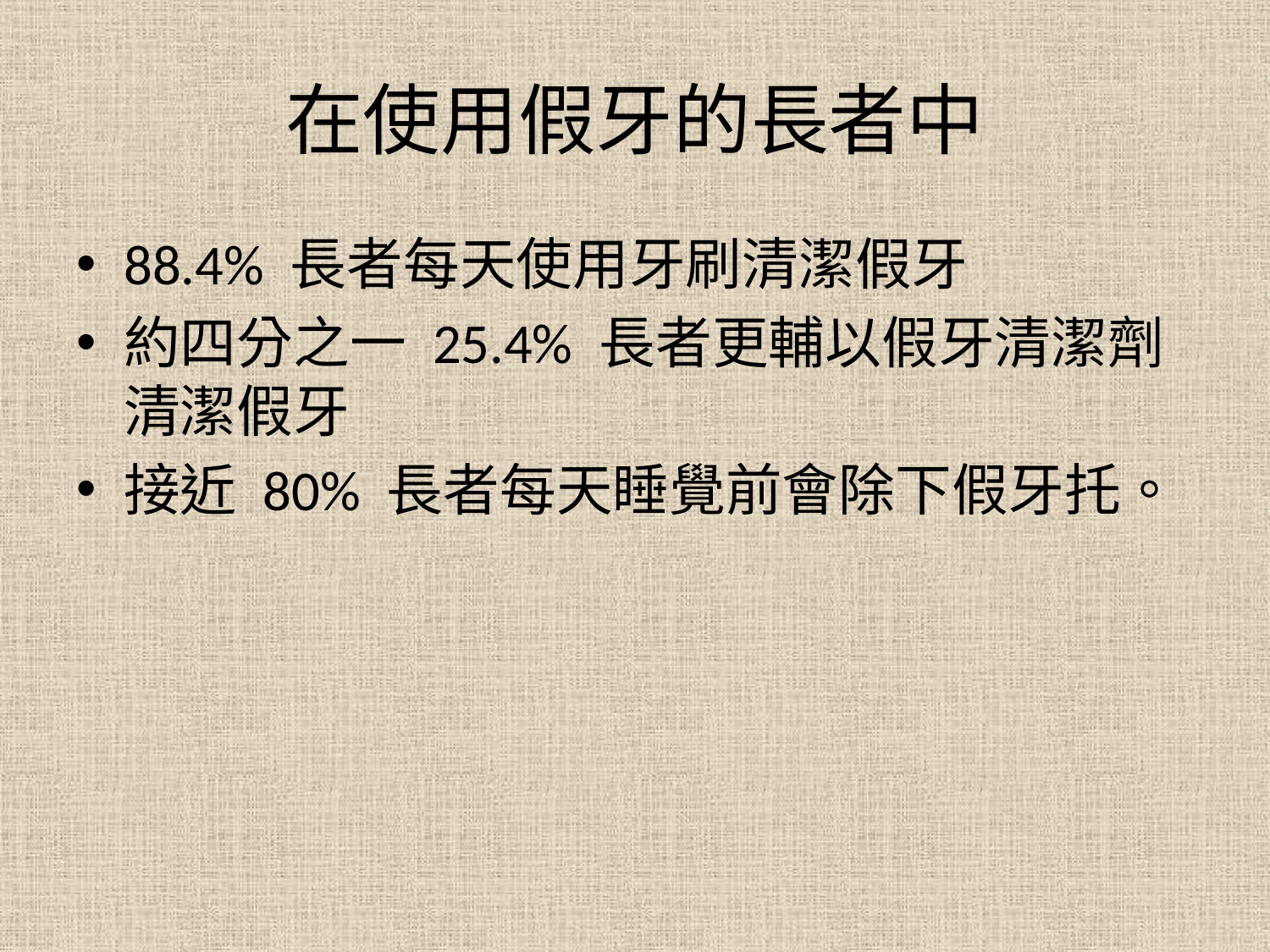

# 在使用假牙的長者中
88.4% 長者每天使用牙刷清潔假牙
約四分之一 25.4% 長者更輔以假牙清潔劑清潔假牙
接近 80% 長者每天睡覺前會除下假牙托。